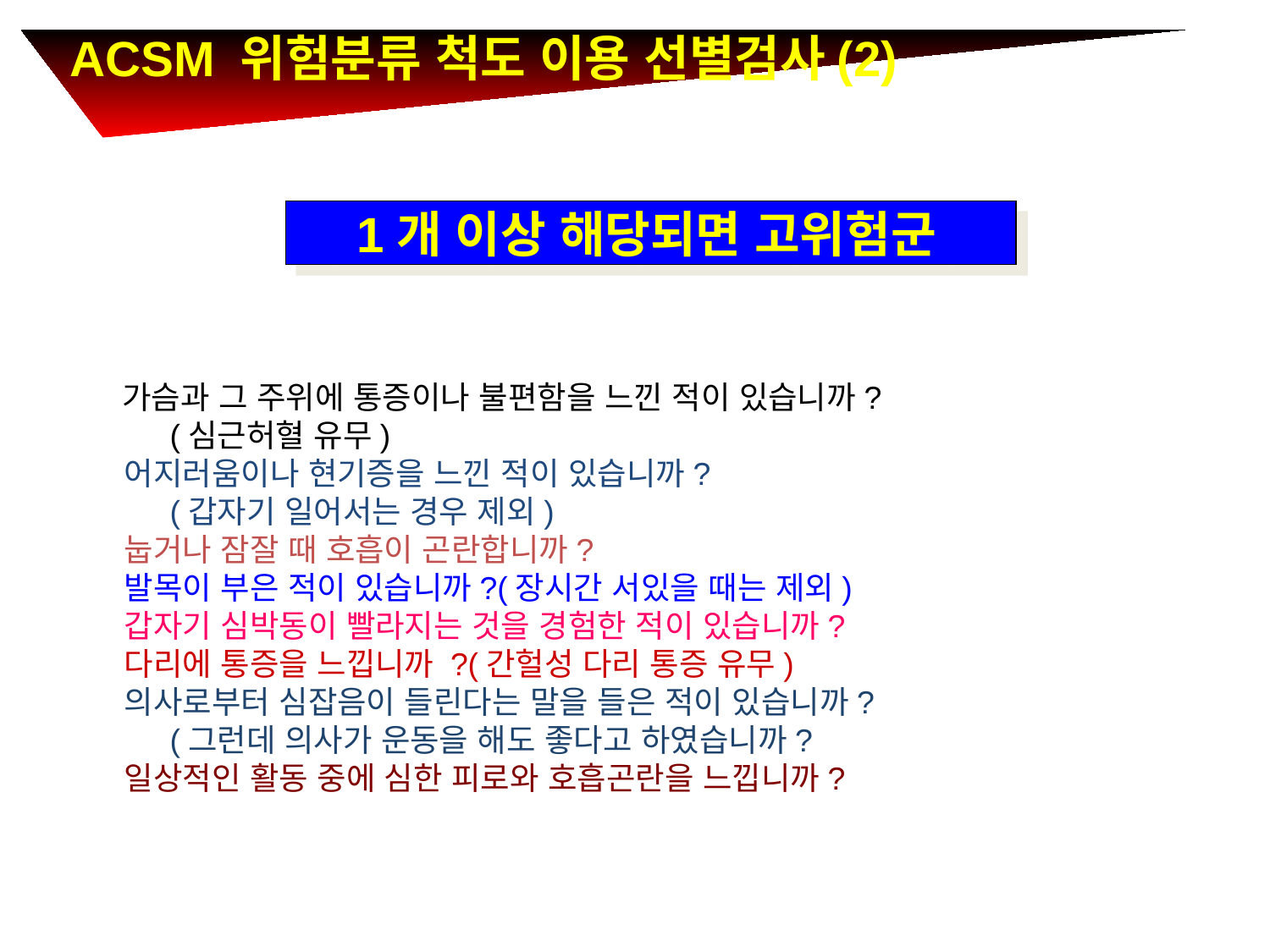

ACSM 위험분류 척도 이용 선별검사(2)
1개 이상 해당되면 고위험군
 가슴과 그 주위에 통증이나 불편함을 느낀 적이 있습니까?
       (심근허혈 유무)
 어지러움이나 현기증을 느낀 적이 있습니까?
       (갑자기 일어서는 경우 제외)
 눕거나 잠잘 때 호흡이 곤란합니까?
 발목이 부은 적이 있습니까?(장시간 서있을 때는 제외)
 갑자기 심박동이 빨라지는 것을 경험한 적이 있습니까?
 다리에 통증을 느낍니까 ?(간헐성 다리 통증 유무)
 의사로부터 심잡음이 들린다는 말을 들은 적이 있습니까?
       (그런데 의사가 운동을 해도 좋다고 하였습니까?
 일상적인 활동 중에 심한 피로와 호흡곤란을 느낍니까?